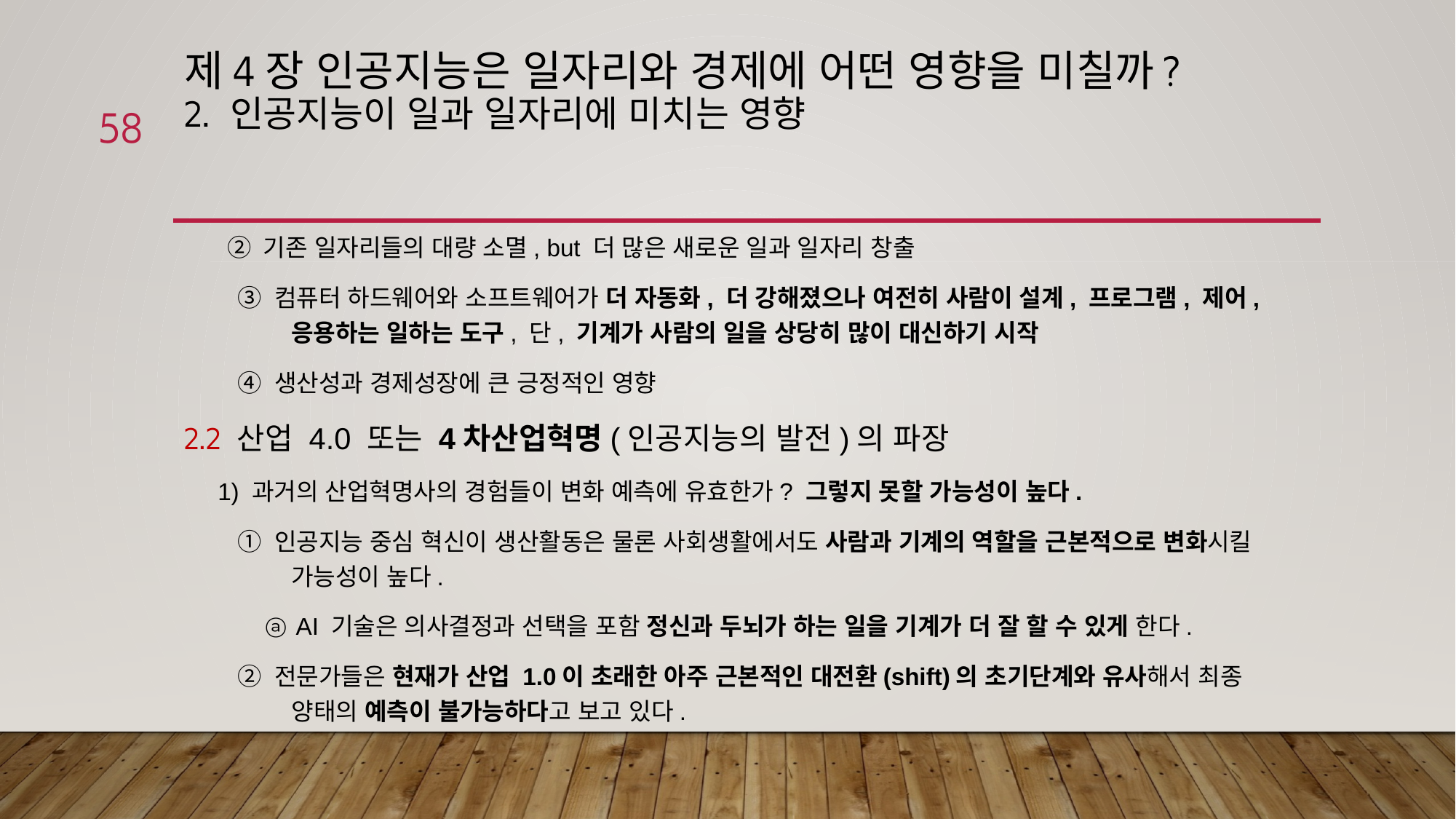

# 제4장 인공지능은 일자리와 경제에 어떤 영향을 미칠까? 2. 인공지능이 일과 일자리에 미치는 영향
58

        ② 기존 일자리들의 대량 소멸, but 더 많은 새로운 일과 일자리 창출
        ③ 컴퓨터 하드웨어와 소프트웨어가 더 자동화, 더 강해졌으나 여전히 사람이 설계, 프로그램, 제어, 응용하는 일하는 도구, 단, 기계가 사람의 일을 상당히 많이 대신하기 시작
        ④ 생산성과 경제성장에 큰 긍정적인 영향
2.2 산업 4.0 또는 4차산업혁명(인공지능의 발전)의 파장
     1) 과거의 산업혁명사의 경험들이 변화 예측에 유효한가? 그렇지 못할 가능성이 높다.
        ① 인공지능 중심 혁신이 생산활동은 물론 사회생활에서도 사람과 기계의 역할을 근본적으로 변화시킬 가능성이 높다.
            ⓐ AI 기술은 의사결정과 선택을 포함 정신과 두뇌가 하는 일을 기계가 더 잘 할 수 있게 한다.
        ② 전문가들은 현재가 산업 1.0이 초래한 아주 근본적인 대전환(shift)의 초기단계와 유사해서 최종 양태의 예측이 불가능하다고 보고 있다.